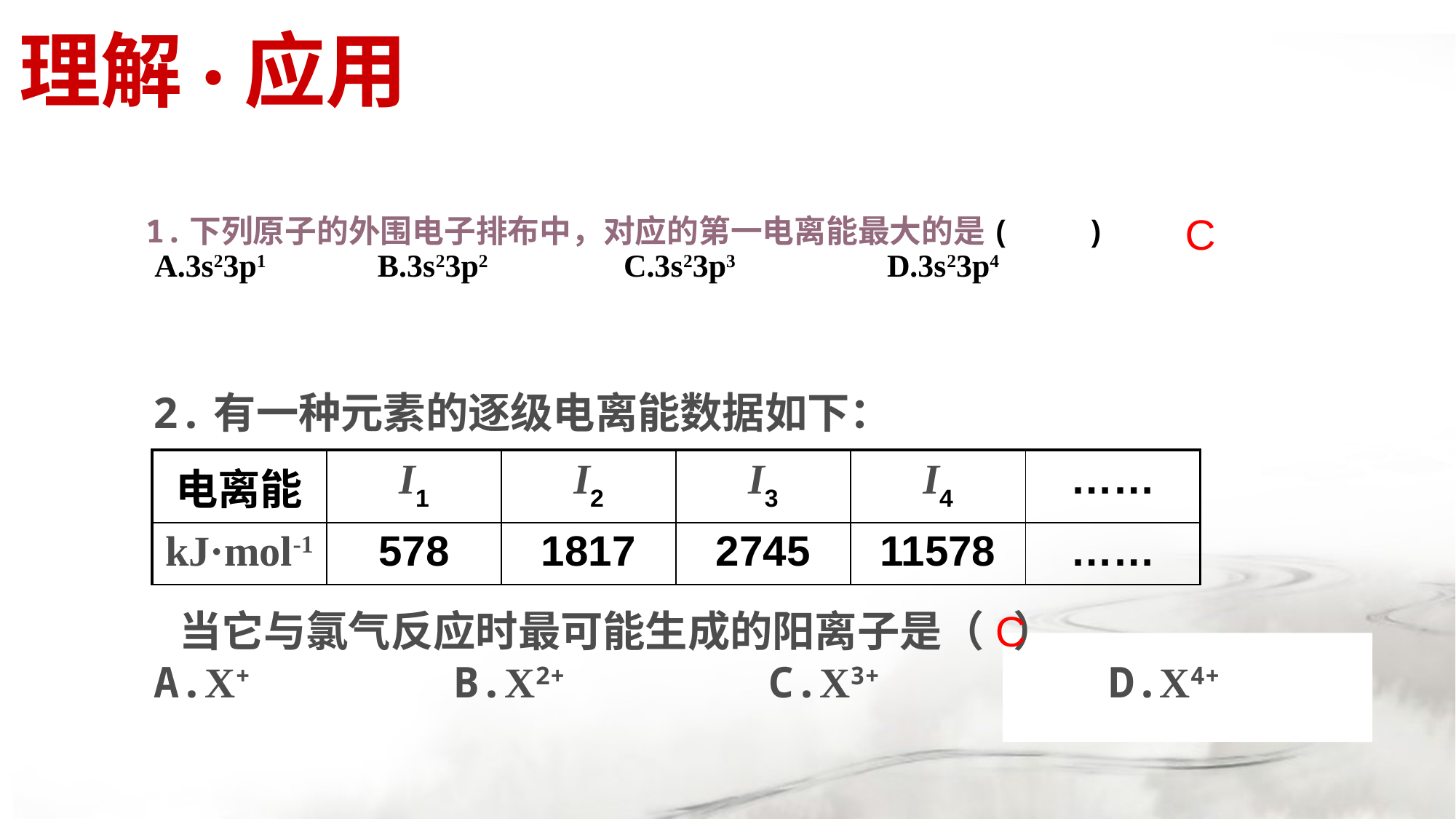

理解·应用
1.下列原子的外围电子排布中，对应的第一电离能最大的是(    )
 A.3s23p1              B.3s23p2                 C.3s23p3                   D.3s23p4
C
2.有一种元素的逐级电离能数据如下：
| 电离能 | I1 | I2 | I3 | I4 | …… |
| --- | --- | --- | --- | --- | --- |
| kJ·mol-1 | 578 | 1817 | 2745 | 11578 | …… |
  当它与氯气反应时最可能生成的阳离子是（   ）
A.X+        B.X2+        C.X3+         D.X4+

C
1
1
1